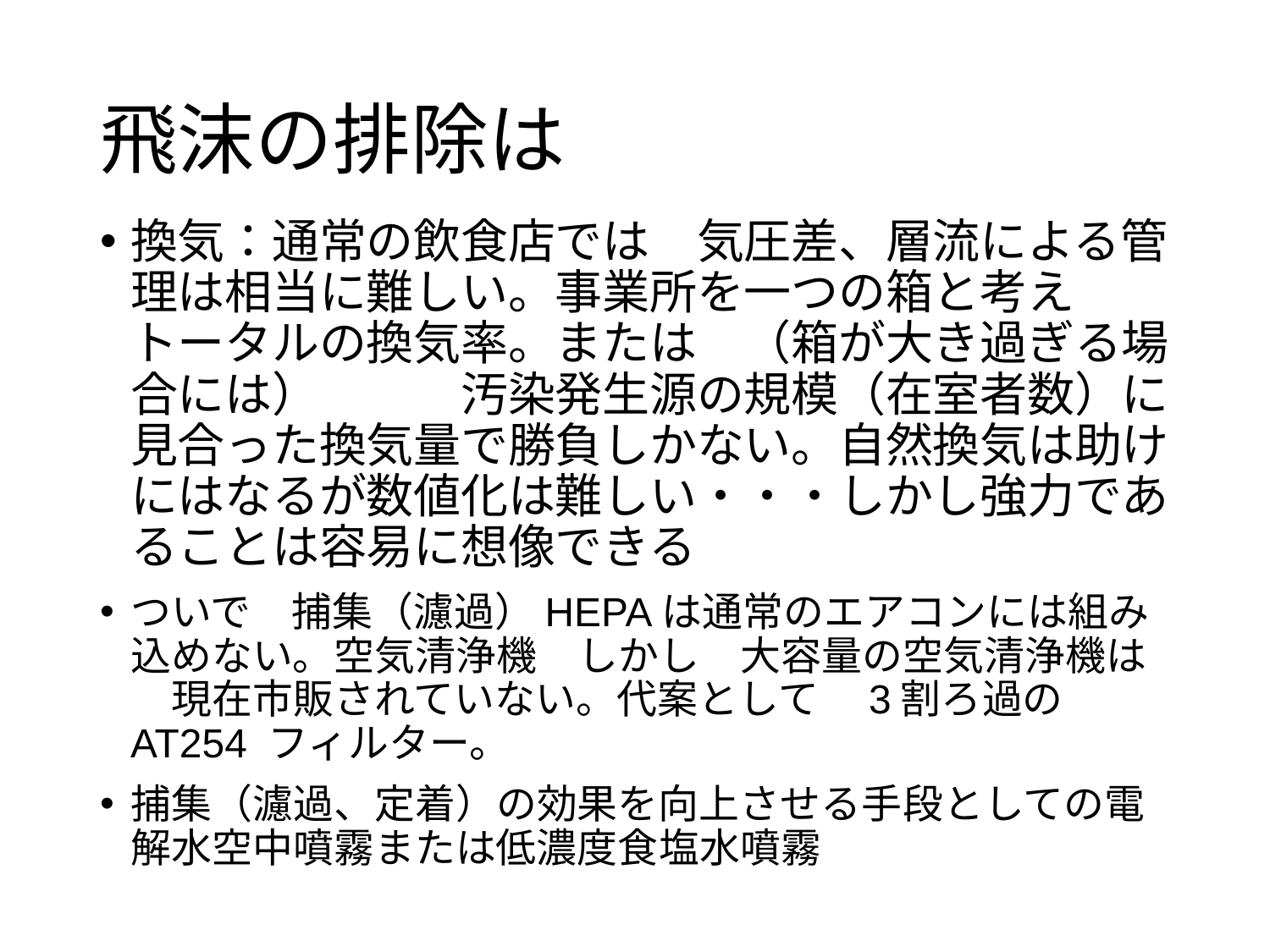

# 飛沫の排除は
換気：通常の飲食店では　気圧差、層流による管理は相当に難しい。事業所を一つの箱と考え　トータルの換気率。または　（箱が大き過ぎる場合には）　　　汚染発生源の規模（在室者数）に見合った換気量で勝負しかない。自然換気は助けにはなるが数値化は難しい・・・しかし強力であることは容易に想像できる
ついで　捕集（濾過）HEPAは通常のエアコンには組み込めない。空気清浄機　しかし　大容量の空気清浄機は　現在市販されていない。代案として　3割ろ過のAT254 フィルター。
捕集（濾過、定着）の効果を向上させる手段としての電解水空中噴霧または低濃度食塩水噴霧